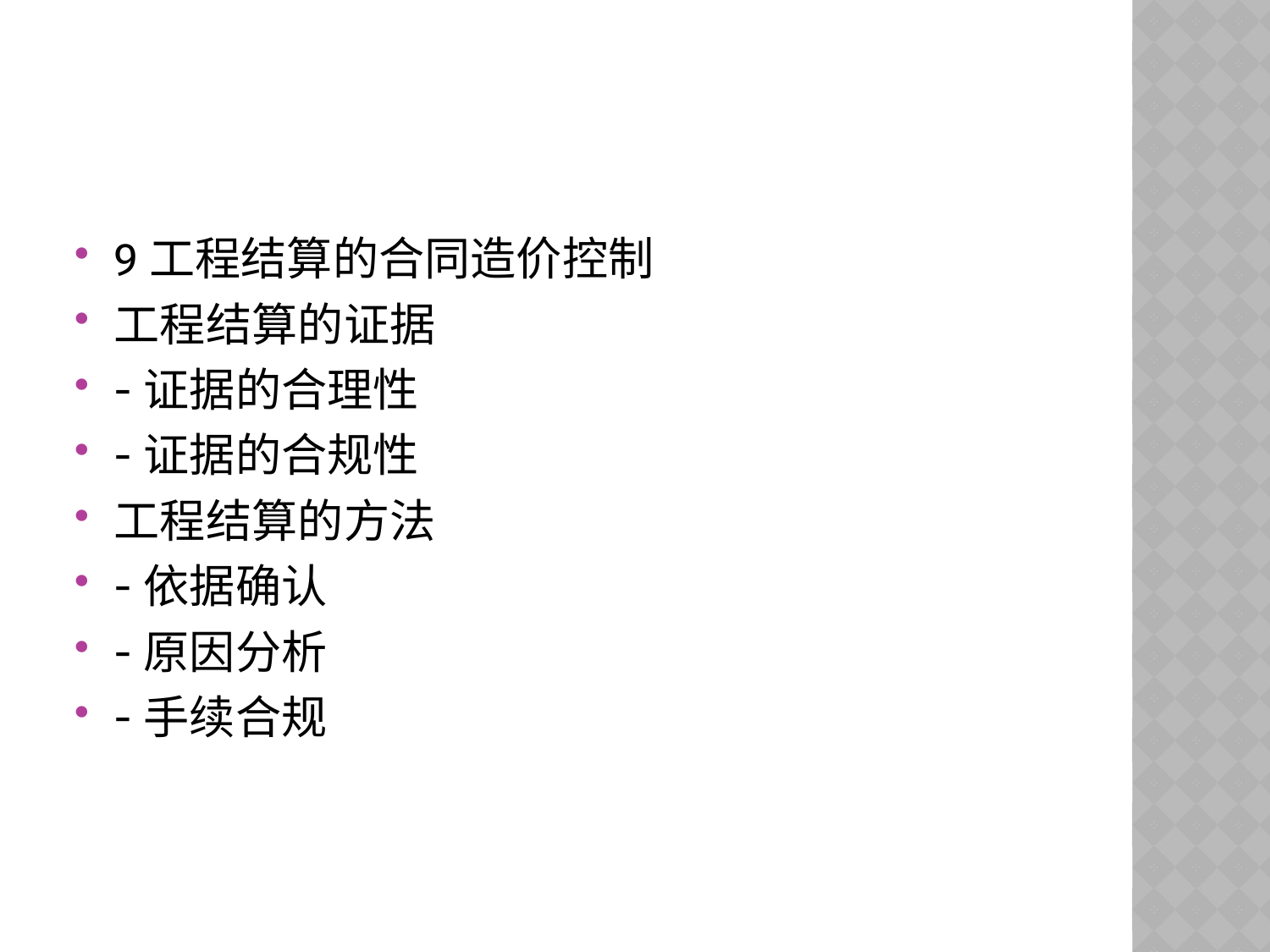

#
9工程结算的合同造价控制
工程结算的证据
-证据的合理性
-证据的合规性
工程结算的方法
-依据确认
-原因分析
-手续合规